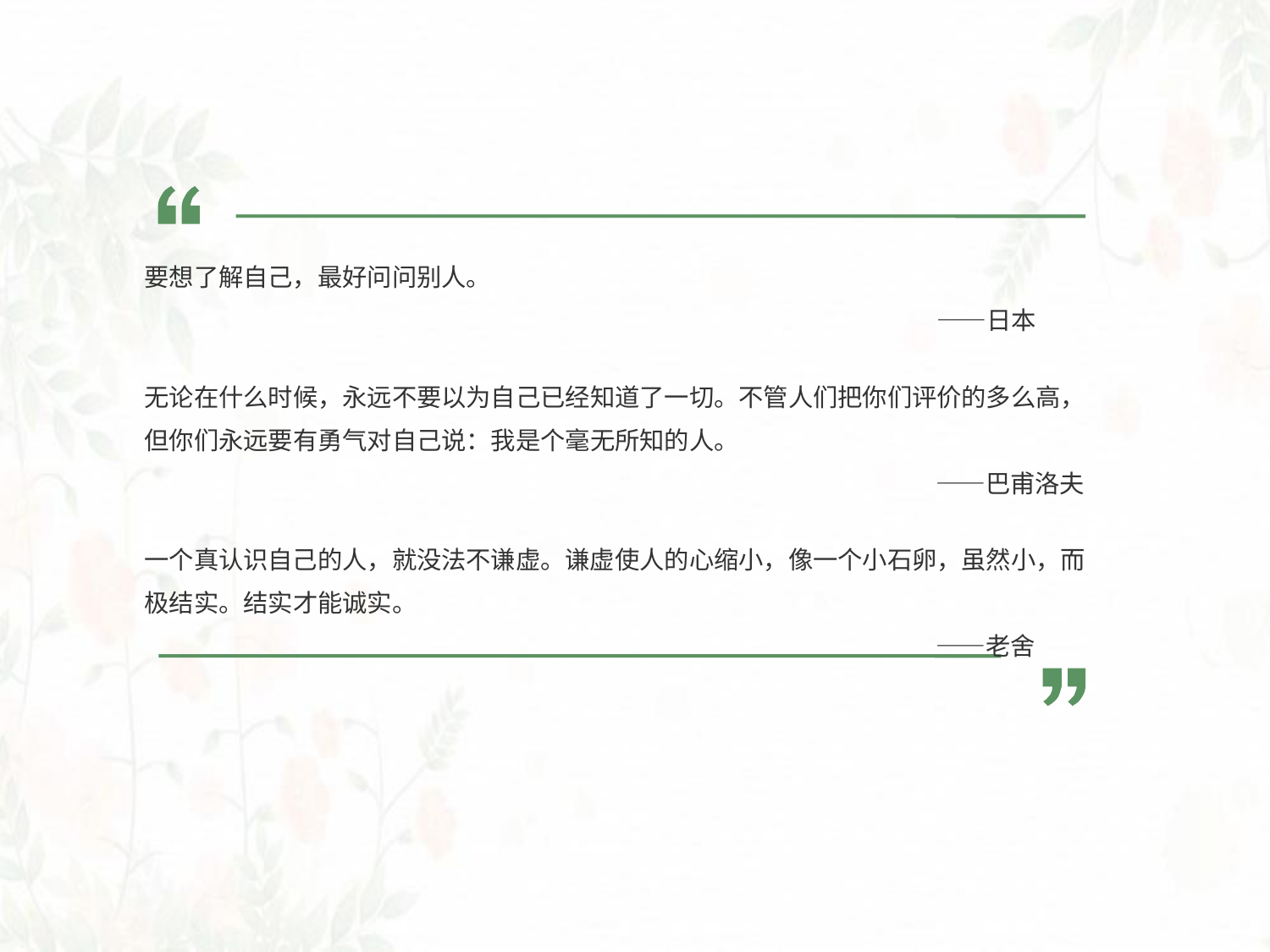

要想了解自己，最好问问别人。
　　　　　　　　　　　　　　　　　　　　　　　　　　　　　　　　——日本

无论在什么时候，永远不要以为自己已经知道了一切。不管人们把你们评价的多么高，但你们永远要有勇气对自己说：我是个毫无所知的人。
　　　　　　　　　　　　　　　　　　　　　　　　　　　　　　　　——巴甫洛夫

一个真认识自己的人，就没法不谦虚。谦虚使人的心缩小，像一个小石卵，虽然小，而极结实。结实才能诚实。
　　　　　　　　　　　　　　　　　　　　　　　　　　　　　　　　——老舍